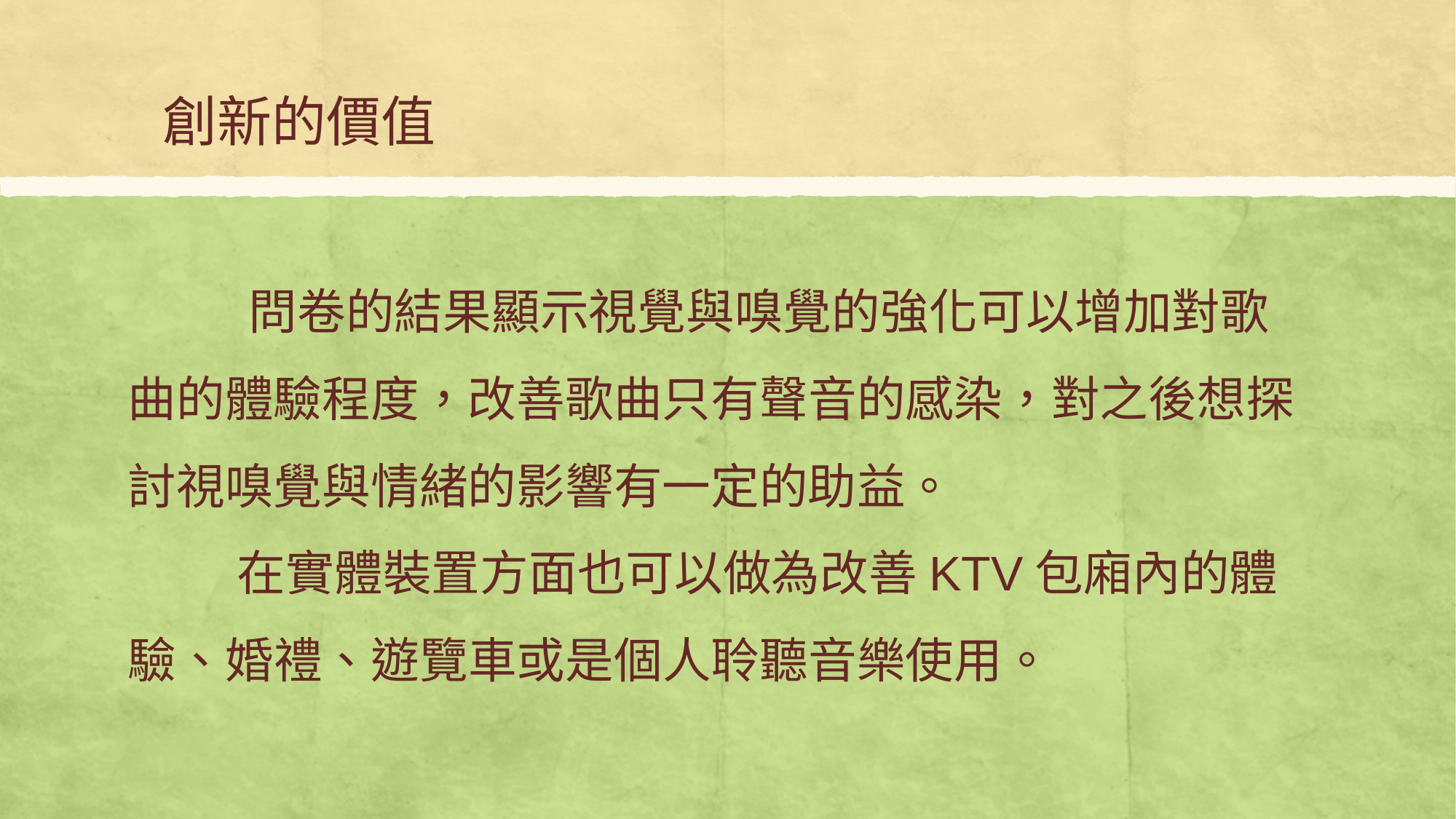

# 創新的價值
          問卷的結果顯示視覺與嗅覺的強化可以增加對歌曲的體驗程度，改善歌曲只有聲音的感染，對之後想探討視嗅覺與情緒的影響有一定的助益。
	在實體裝置方面也可以做為改善KTV包廂內的體驗、婚禮、遊覽車或是個人聆聽音樂使用。